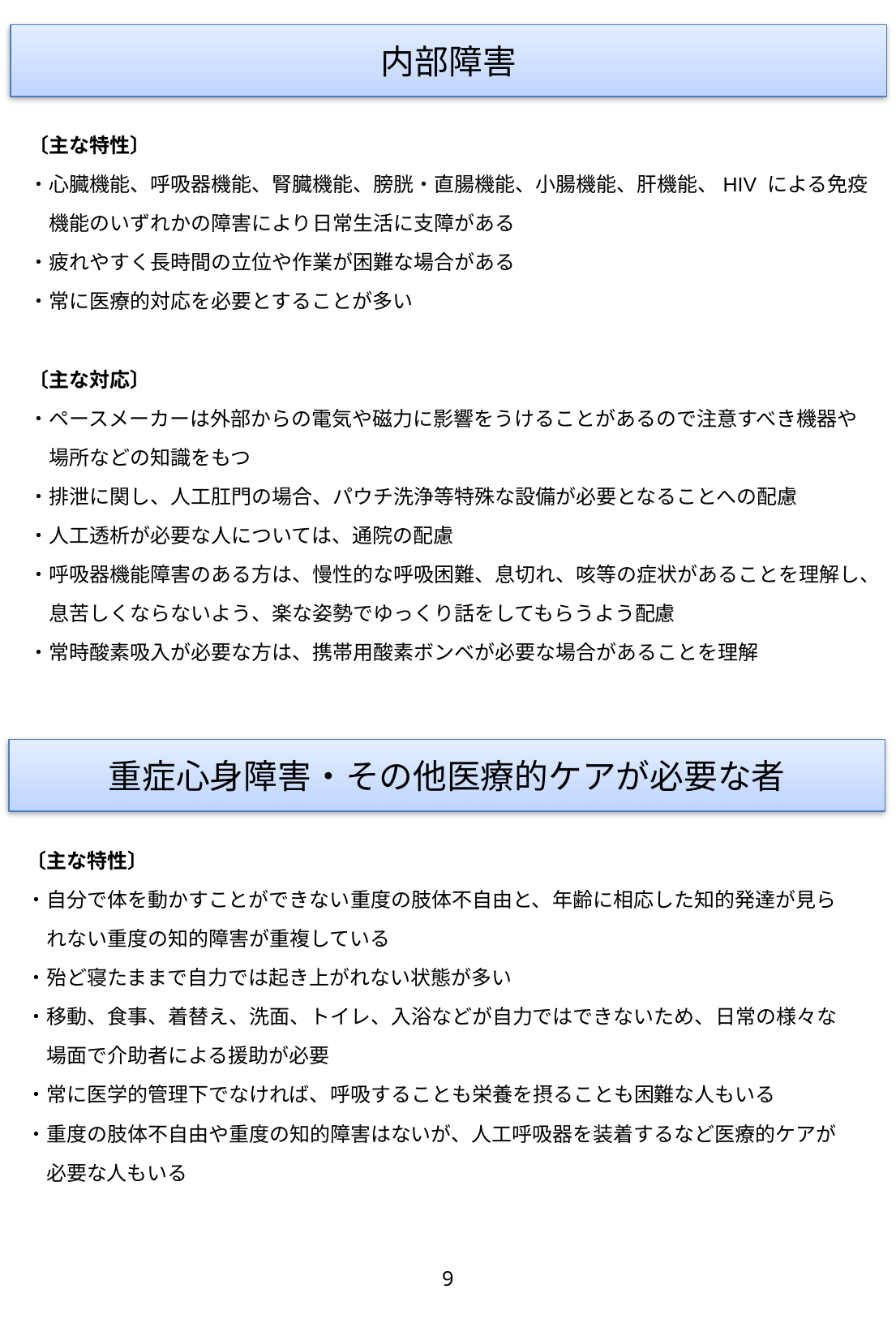

内部障害
〔主な特性〕
・心臓機能、呼吸器機能、腎臓機能、膀胱・直腸機能、小腸機能、肝機能、HIV による免疫
　機能のいずれかの障害により日常生活に支障がある
・疲れやすく長時間の立位や作業が困難な場合がある
・常に医療的対応を必要とすることが多い

〔主な対応〕
・ペースメーカーは外部からの電気や磁力に影響をうけることがあるので注意すべき機器や
　場所などの知識をもつ
・排泄に関し、人工肛門の場合、パウチ洗浄等特殊な設備が必要となることへの配慮
・人工透析が必要な人については、通院の配慮
・呼吸器機能障害のある方は、慢性的な呼吸困難、息切れ、咳等の症状があることを理解し、
　息苦しくならないよう、楽な姿勢でゆっくり話をしてもらうよう配慮
・常時酸素吸入が必要な方は、携帯用酸素ボンベが必要な場合があることを理解

重症心身障害・その他医療的ケアが必要な者
〔主な特性〕
・自分で体を動かすことができない重度の肢体不自由と、年齢に相応した知的発達が見ら
　れない重度の知的障害が重複している
・殆ど寝たままで自力では起き上がれない状態が多い
・移動、食事、着替え、洗面、トイレ、入浴などが自力ではできないため、日常の様々な
　場面で介助者による援助が必要
・常に医学的管理下でなければ、呼吸することも栄養を摂ることも困難な人もいる
・重度の肢体不自由や重度の知的障害はないが、人工呼吸器を装着するなど医療的ケアが
　必要な人もいる
9